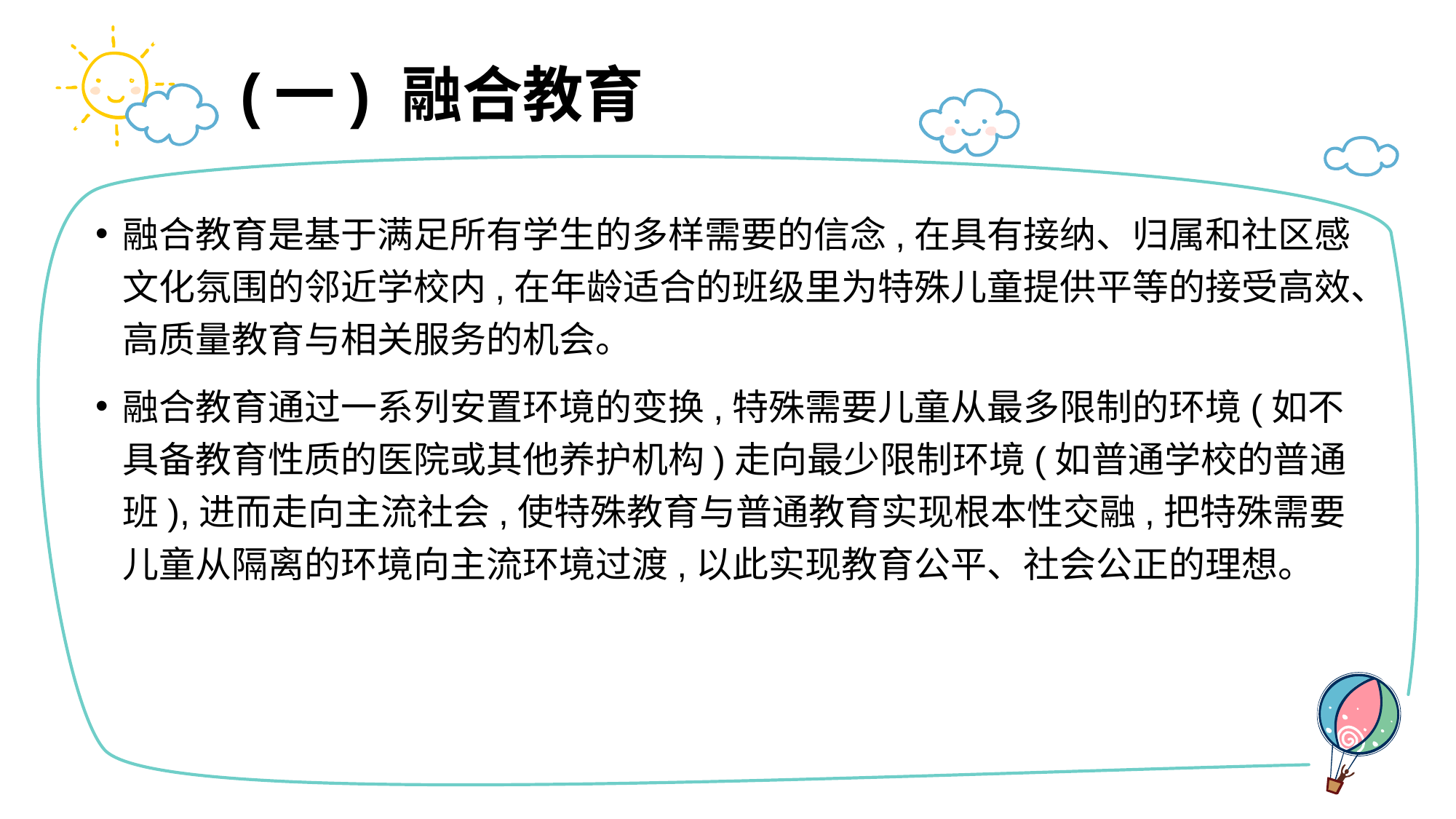

# (一) 融合教育
融合教育是基于满足所有学生的多样需要的信念,在具有接纳、归属和社区感文化氛围的邻近学校内,在年龄适合的班级里为特殊儿童提供平等的接受高效、高质量教育与相关服务的机会。
融合教育通过一系列安置环境的变换,特殊需要儿童从最多限制的环境(如不具备教育性质的医院或其他养护机构)走向最少限制环境(如普通学校的普通班),进而走向主流社会,使特殊教育与普通教育实现根本性交融,把特殊需要儿童从隔离的环境向主流环境过渡,以此实现教育公平、社会公正的理想。